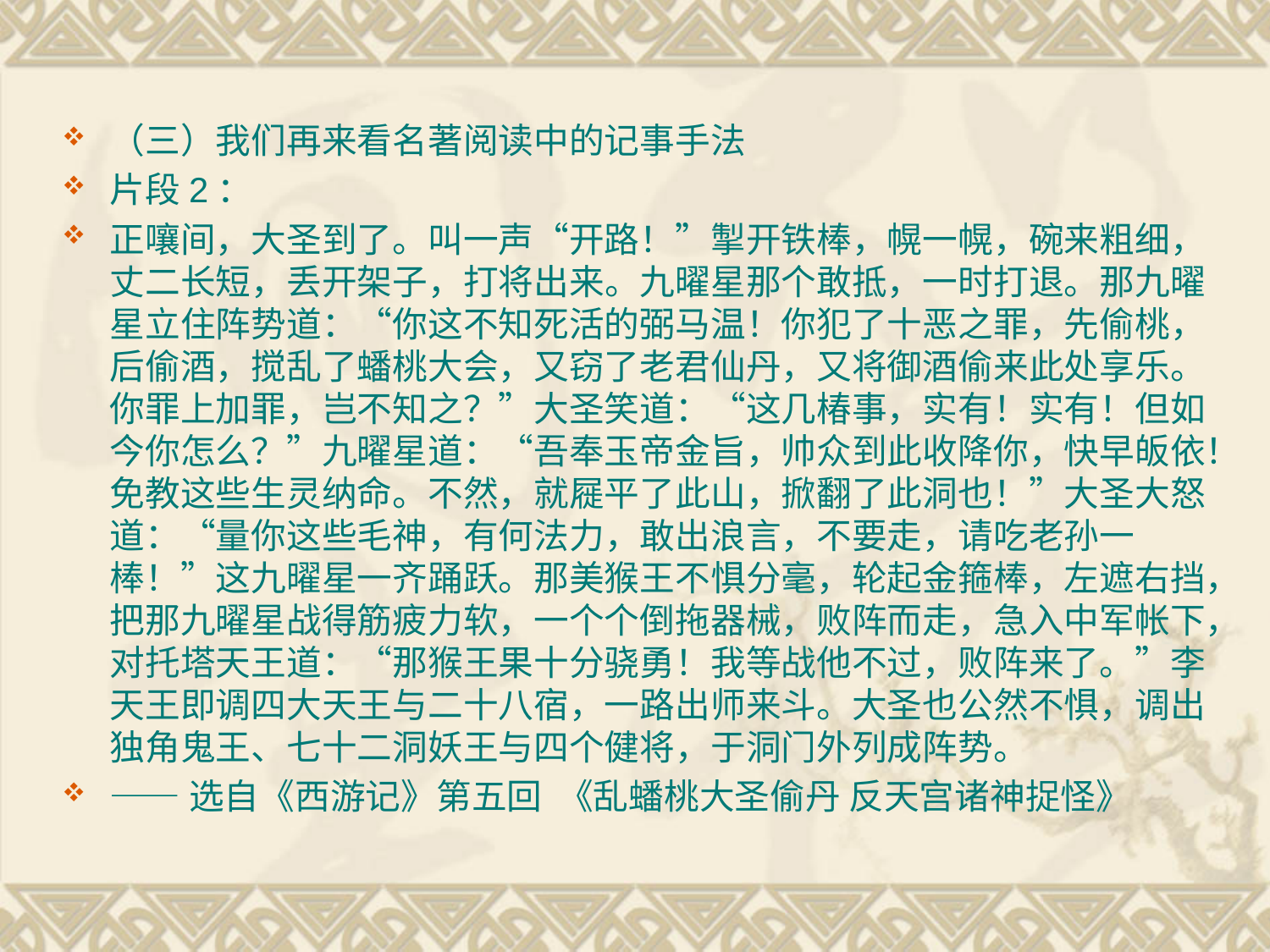

（三）我们再来看名著阅读中的记事手法
片段2：
正嚷间，大圣到了。叫一声“开路！”掣开铁棒，幌一幌，碗来粗细，丈二长短，丢开架子，打将出来。九曜星那个敢抵，一时打退。那九曜星立住阵势道：“你这不知死活的弼马温！你犯了十恶之罪，先偷桃，后偷酒，搅乱了蟠桃大会，又窃了老君仙丹，又将御酒偷来此处享乐。你罪上加罪，岂不知之？”大圣笑道：“这几椿事，实有！实有！但如今你怎么？”九曜星道：“吾奉玉帝金旨，帅众到此收降你，快早皈依！免教这些生灵纳命。不然，就屣平了此山，掀翻了此洞也！”大圣大怒道：“量你这些毛神，有何法力，敢出浪言，不要走，请吃老孙一棒！”这九曜星一齐踊跃。那美猴王不惧分毫，轮起金箍棒，左遮右挡，把那九曜星战得筋疲力软，一个个倒拖器械，败阵而走，急入中军帐下，对托塔天王道：“那猴王果十分骁勇！我等战他不过，败阵来了。”李天王即调四大天王与二十八宿，一路出师来斗。大圣也公然不惧，调出独角鬼王、七十二洞妖王与四个健将，于洞门外列成阵势。
——选自《西游记》第五回  《乱蟠桃大圣偷丹 反天宫诸神捉怪》